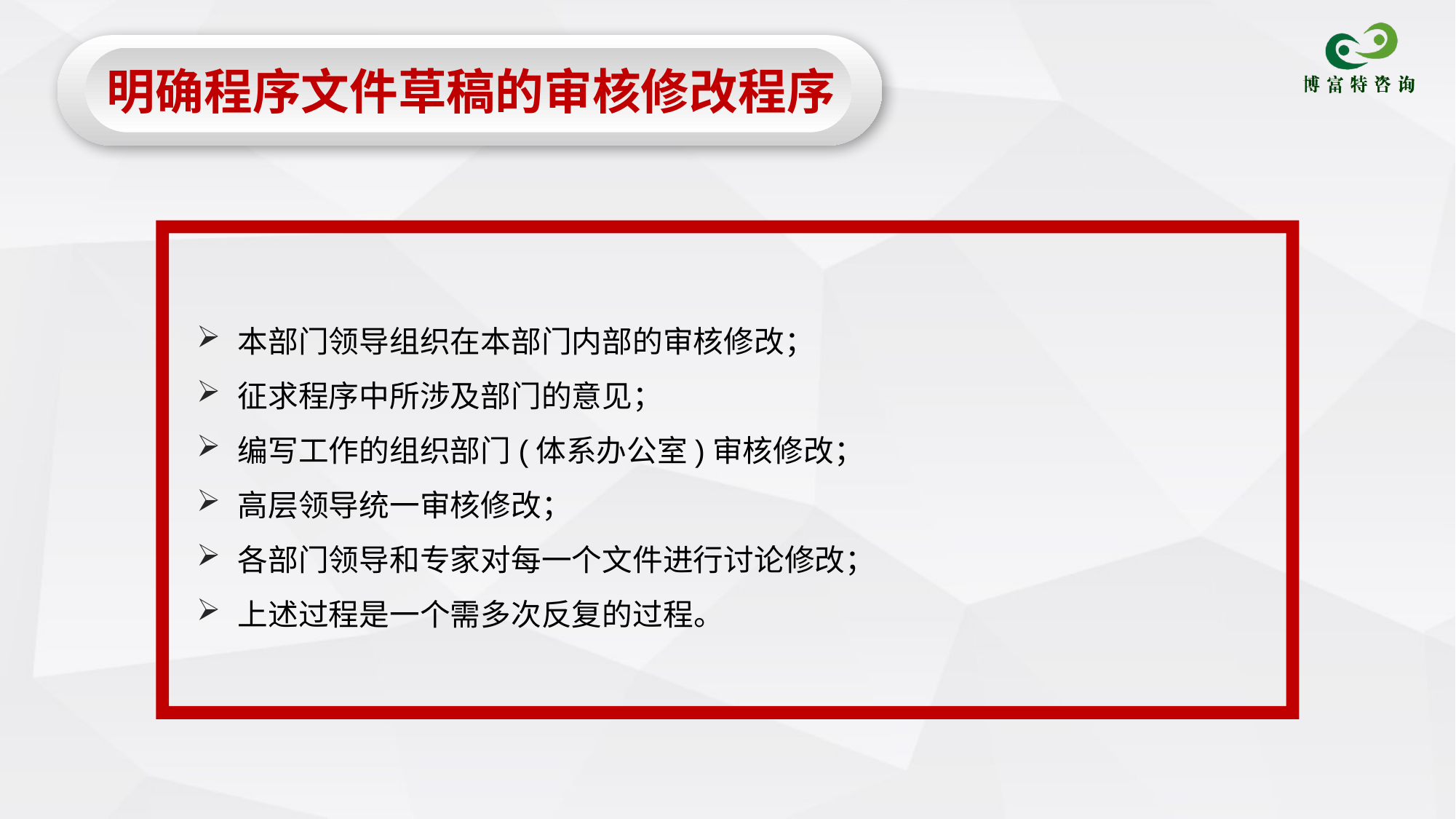

明确程序文件草稿的审核修改程序

本部门领导组织在本部门内部的审核修改；
征求程序中所涉及部门的意见；
编写工作的组织部门(体系办公室)审核修改；
高层领导统一审核修改；
各部门领导和专家对每一个文件进行讨论修改；
上述过程是一个需多次反复的过程。